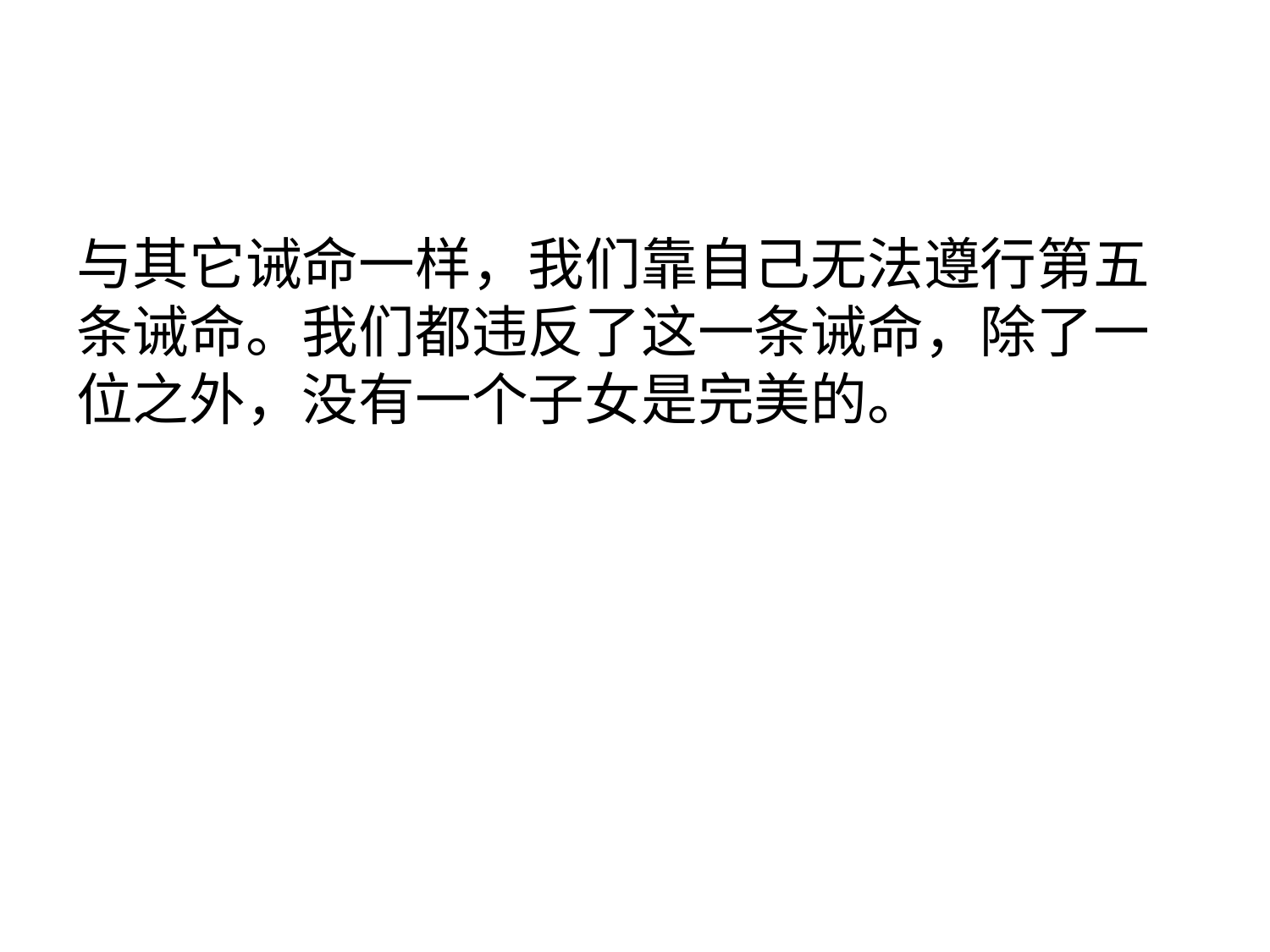

#
与其它诫命一样，我们靠自己无法遵行第五条诫命。我们都违反了这一条诫命，除了一位之外，没有一个子女是完美的。